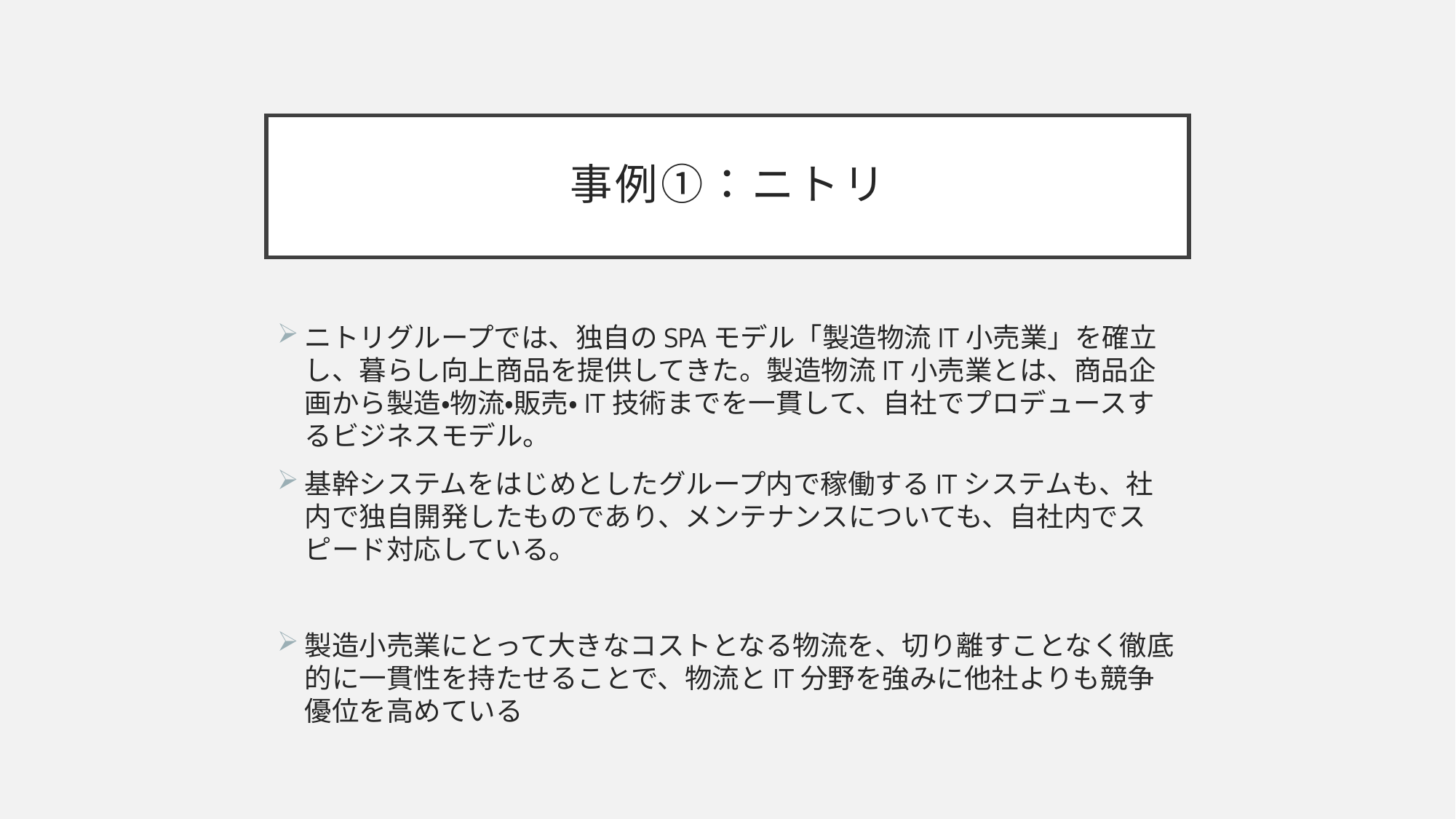

# 事例①：ニトリ
ニトリグループでは、独自のSPAモデル「製造物流IT小売業」を確立し、暮らし向上商品を提供してきた。製造物流IT小売業とは、商品企画から製造・物流・販売・IT技術までを一貫して、自社でプロデュースするビジネスモデル。
基幹システムをはじめとしたグループ内で稼働するITシステムも、社内で独自開発したものであり、メンテナンスについても、自社内でスピード対応している。

製造小売業にとって大きなコストとなる物流を、切り離すことなく徹底的に一貫性を持たせることで、物流とIT分野を強みに他社よりも競争優位を高めている